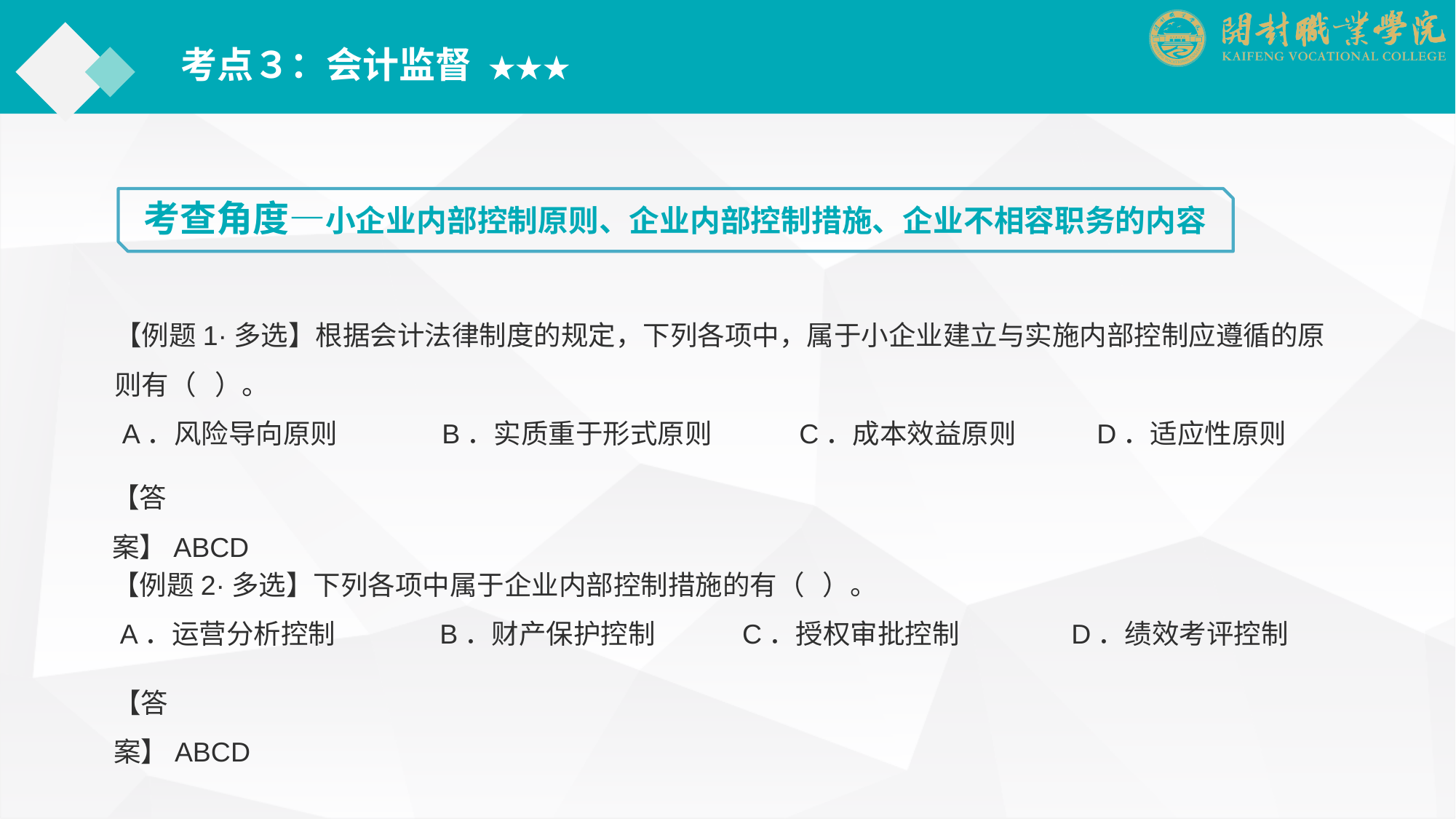

考点３：会计监督  ★★★
考查角度—小企业内部控制原则、企业内部控制措施、企业不相容职务的内容

【例题1·多选】根据会计法律制度的规定，下列各项中，属于小企业建立与实施内部控制应遵循的原则有（   ）。
 A．风险导向原则	B．实质重于形式原则             C．成本效益原则	D．适应性原则
【答案】ABCD
【例题2·多选】下列各项中属于企业内部控制措施的有（   ）。
 A．运营分析控制	B．财产保护控制             C．授权审批控制	   　　 D．绩效考评控制
【答案】ABCD